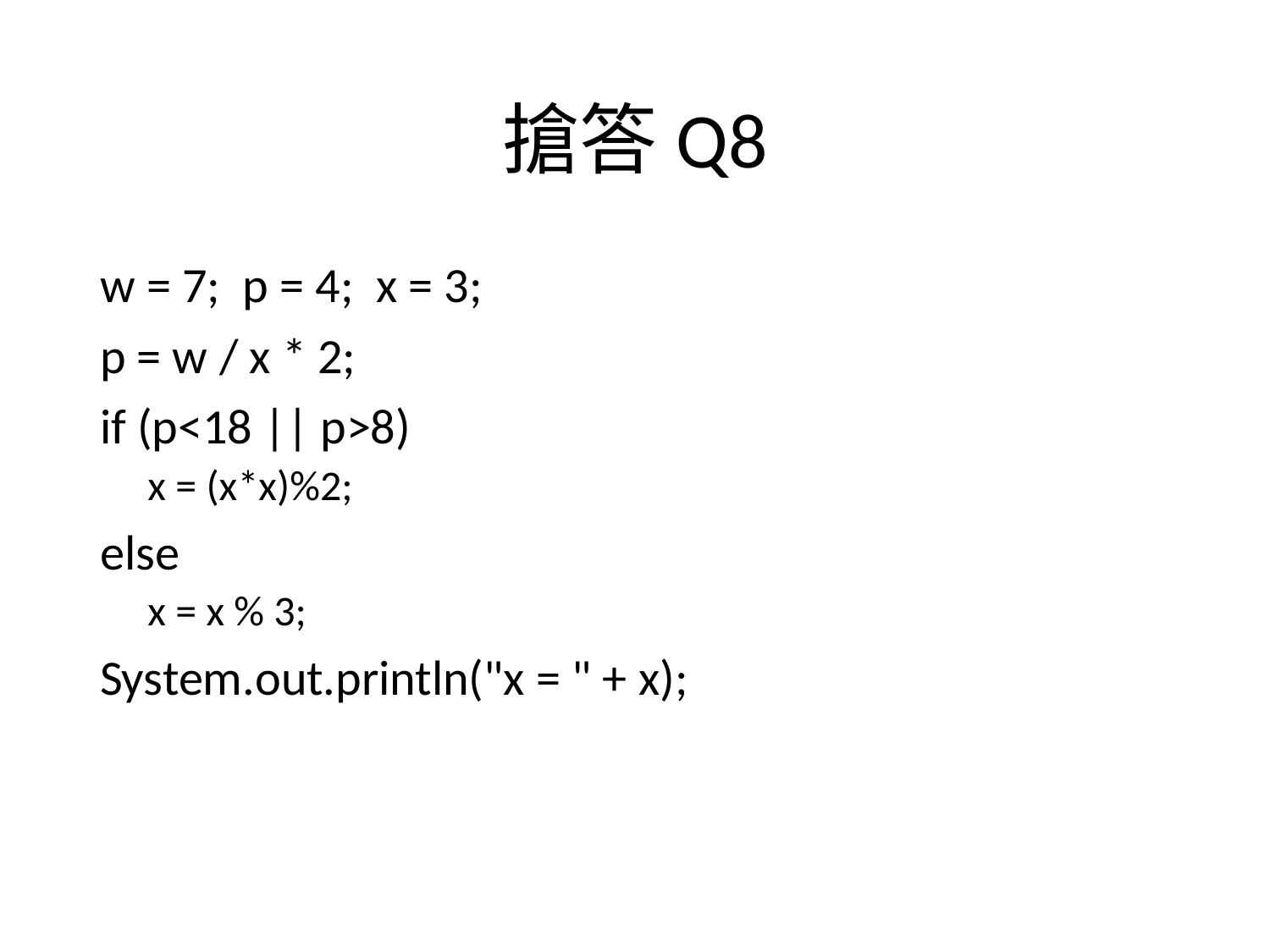

# 搶答Q8
w = 7;  p = 4;  x = 3;
p = w / x * 2;
if (p<18 || p>8)
x = (x*x)%2;
else
x = x % 3;
System.out.println("x = " + x);